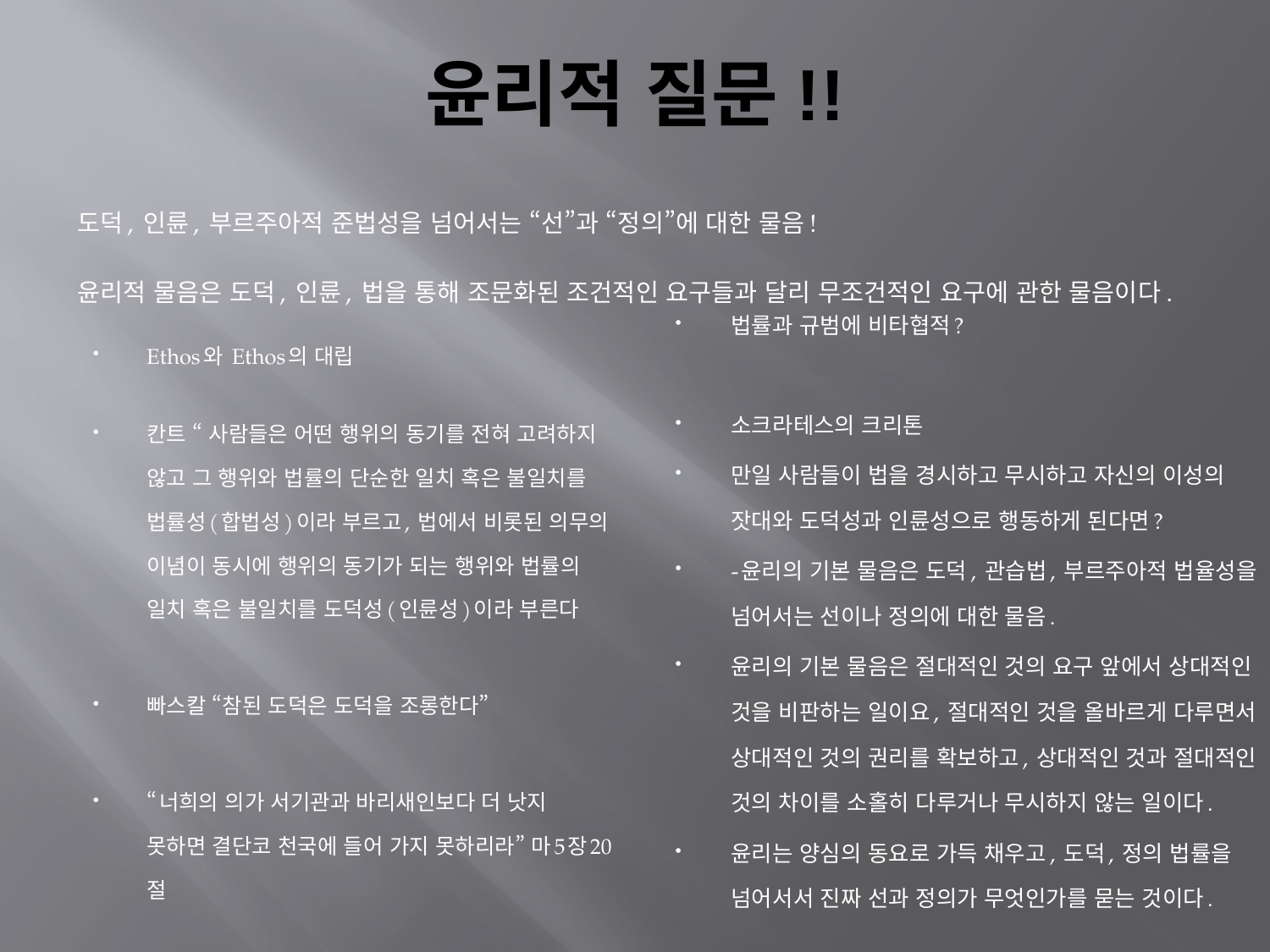

# 윤리적 질문!!

도덕, 인륜, 부르주아적 준법성을 넘어서는 “선”과 “정의”에 대한 물음!

윤리적 물음은 도덕, 인륜, 법을 통해 조문화된 조건적인 요구들과 달리 무조건적인 요구에 관한 물음이다.

법률과 규범에 비타협적?

소크라테스의 크리톤
만일 사람들이 법을 경시하고 무시하고 자신의 이성의 잣대와 도덕성과 인륜성으로 행동하게 된다면?
-윤리의 기본 물음은 도덕, 관습법, 부르주아적 법율성을 넘어서는 선이나 정의에 대한 물음.
윤리의 기본 물음은 절대적인 것의 요구 앞에서 상대적인 것을 비판하는 일이요, 절대적인 것을 올바르게 다루면서 상대적인 것의 권리를 확보하고, 상대적인 것과 절대적인 것의 차이를 소홀히 다루거나 무시하지 않는 일이다.
윤리는 양심의 동요로 가득 채우고, 도덕, 정의 법률을 넘어서서 진짜 선과 정의가 무엇인가를 묻는 것이다.

Ethos와 Ethos의 대립

칸트 “ 사람들은 어떤 행위의 동기를 전혀 고려하지 않고 그 행위와 법률의 단순한 일치 혹은 불일치를 법률성(합법성)이라 부르고, 법에서 비롯된 의무의 이념이 동시에 행위의 동기가 되는 행위와 법률의 일치 혹은 불일치를 도덕성(인륜성)이라 부른다

빠스칼 “참된 도덕은 도덕을 조롱한다”

“너희의 의가 서기관과 바리새인보다 더 낫지 못하면 결단코 천국에 들어 가지 못하리라” 마5장20절